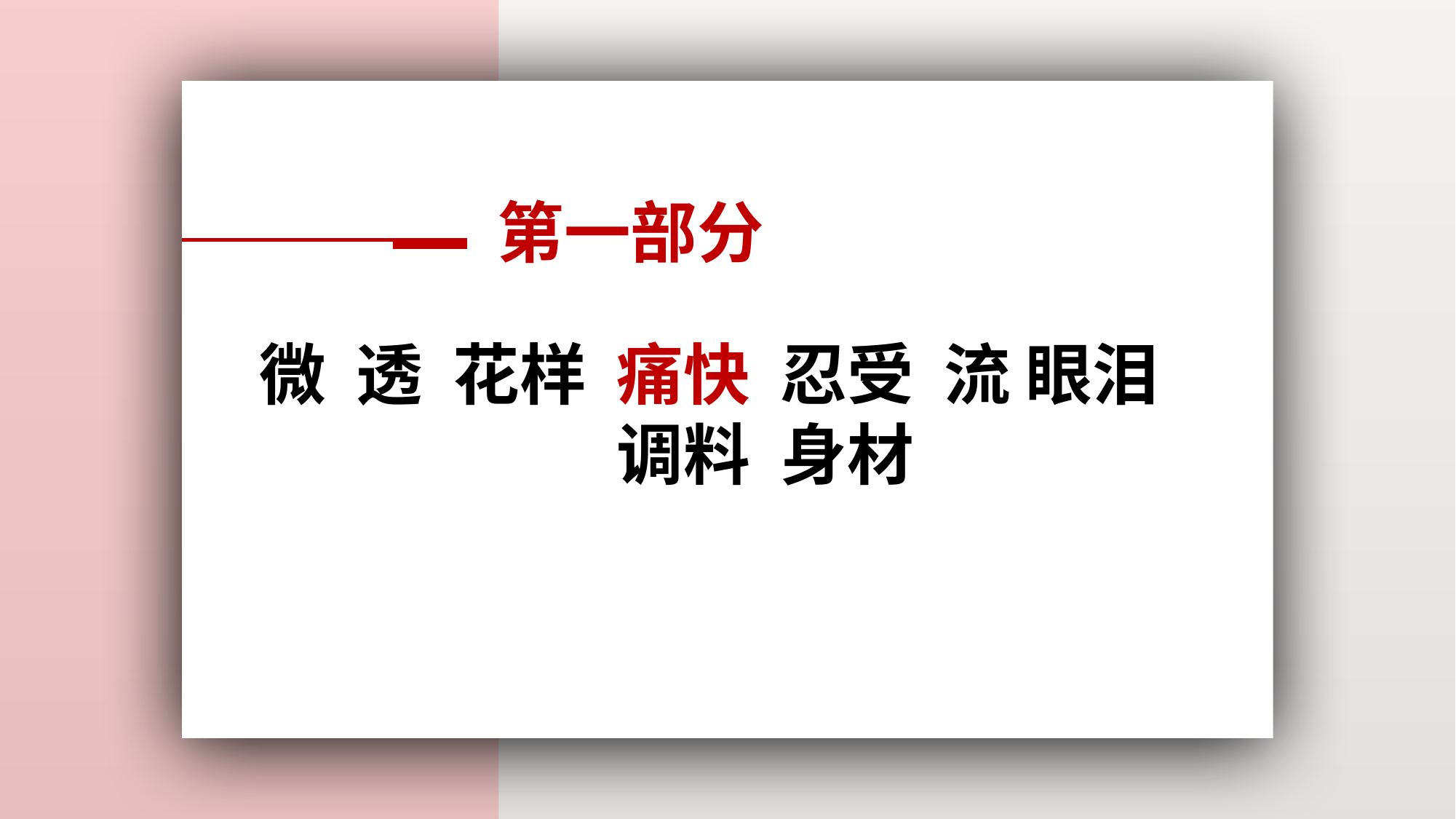

第一部分

微  透  花样  痛快  忍受  流 眼泪  调料  身材